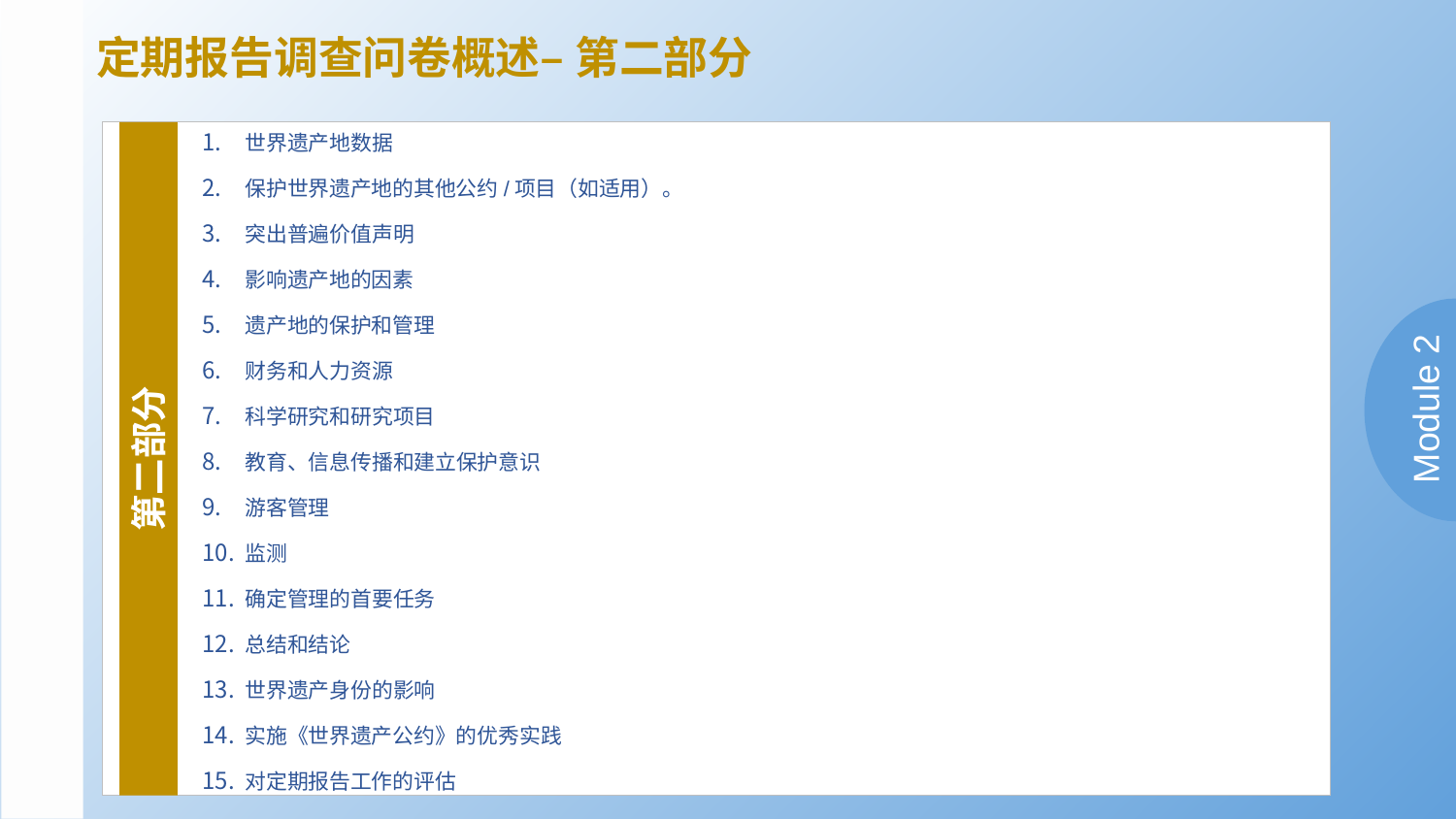

定期报告调查问卷概述– 第二部分
世界遗产地数据
保护世界遗产地的其他公约/项目（如适用）。
突出普遍价值声明
影响遗产地的因素
遗产地的保护和管理
财务和人力资源
科学研究和研究项目
教育、信息传播和建立保护意识
游客管理
监测
确定管理的首要任务
总结和结论
世界遗产身份的影响
实施《世界遗产公约》的优秀实践
对定期报告工作的评估
第二部分